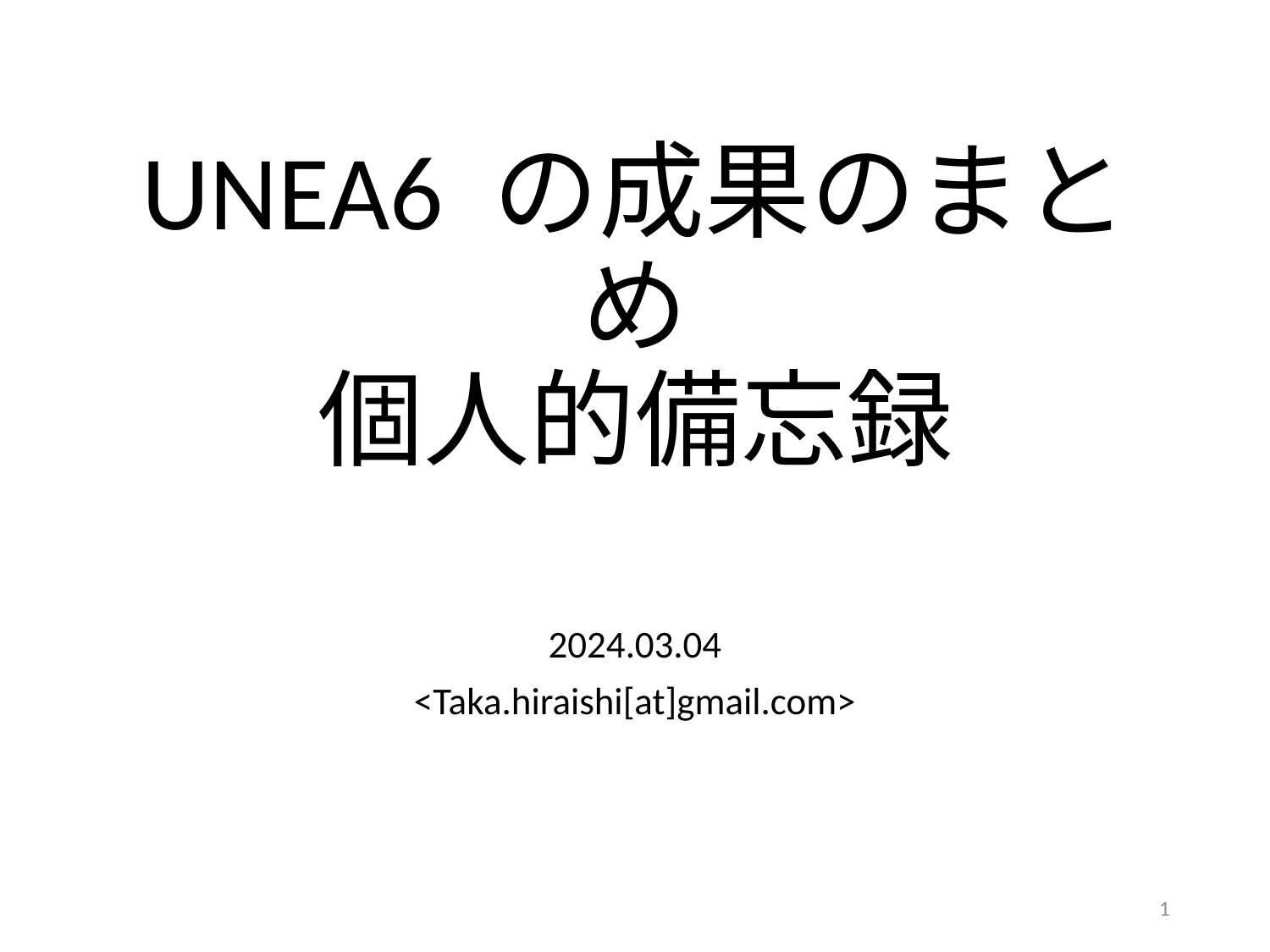

# UNEA6 の成果のまとめ 個人的備忘録

2024.03.04
<Taka.hiraishi[at]gmail.com>
1